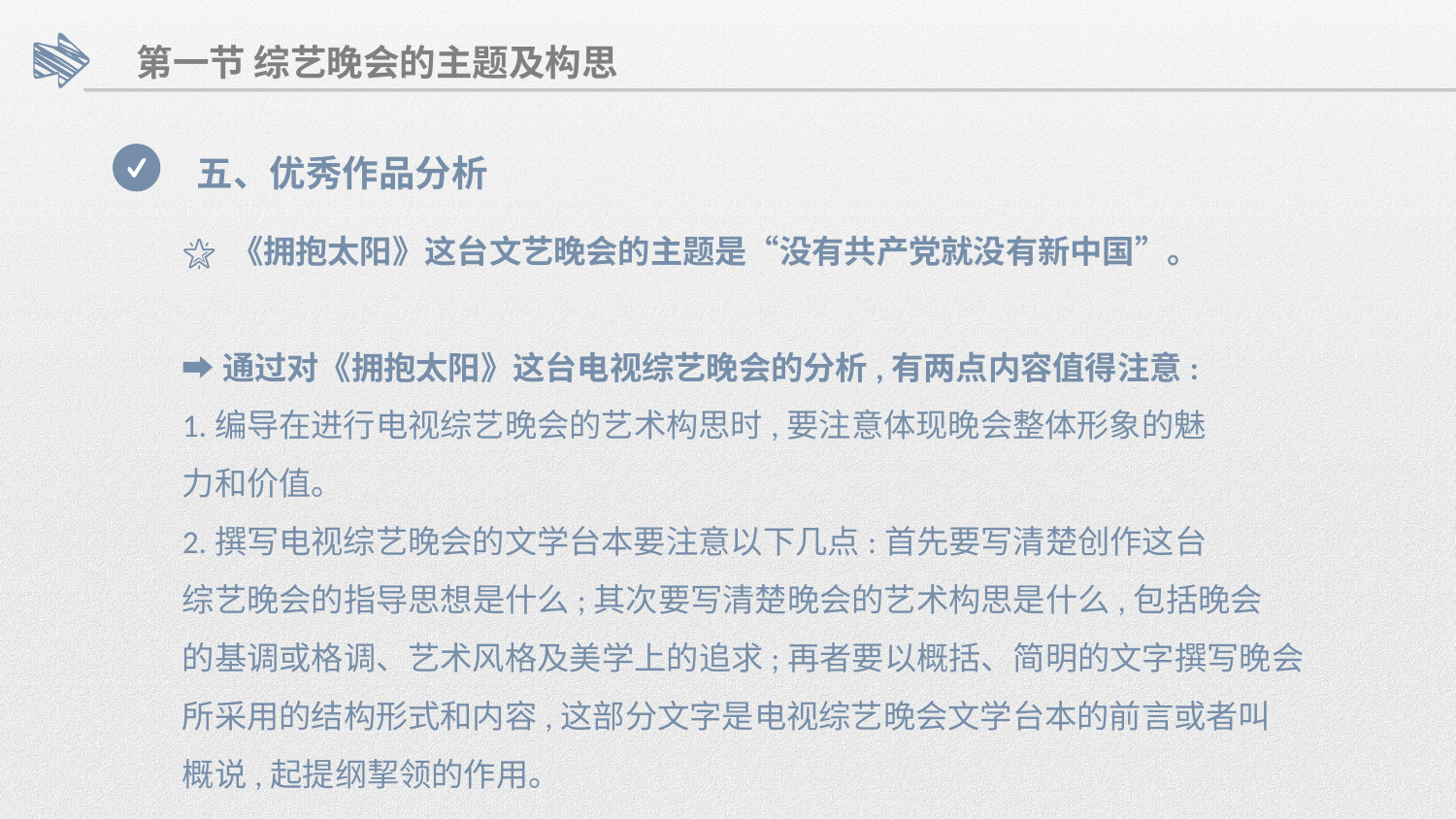

第一节 综艺晚会的主题及构思
五、优秀作品分析

🌟 《拥抱太阳》这台文艺晚会的主题是“没有共产党就没有新中国”。

➡️通过对《拥抱太阳》这台电视综艺晚会的分析,有两点内容值得注意:
1.编导在进行电视综艺晚会的艺术构思时,要注意体现晚会整体形象的魅
力和价值。
2.撰写电视综艺晚会的文学台本要注意以下几点:首先要写清楚创作这台
综艺晚会的指导思想是什么;其次要写清楚晚会的艺术构思是什么,包括晚会
的基调或格调、艺术风格及美学上的追求;再者要以概括、简明的文字撰写晚会
所采用的结构形式和内容,这部分文字是电视综艺晚会文学台本的前言或者叫
概说,起提纲挈领的作用。